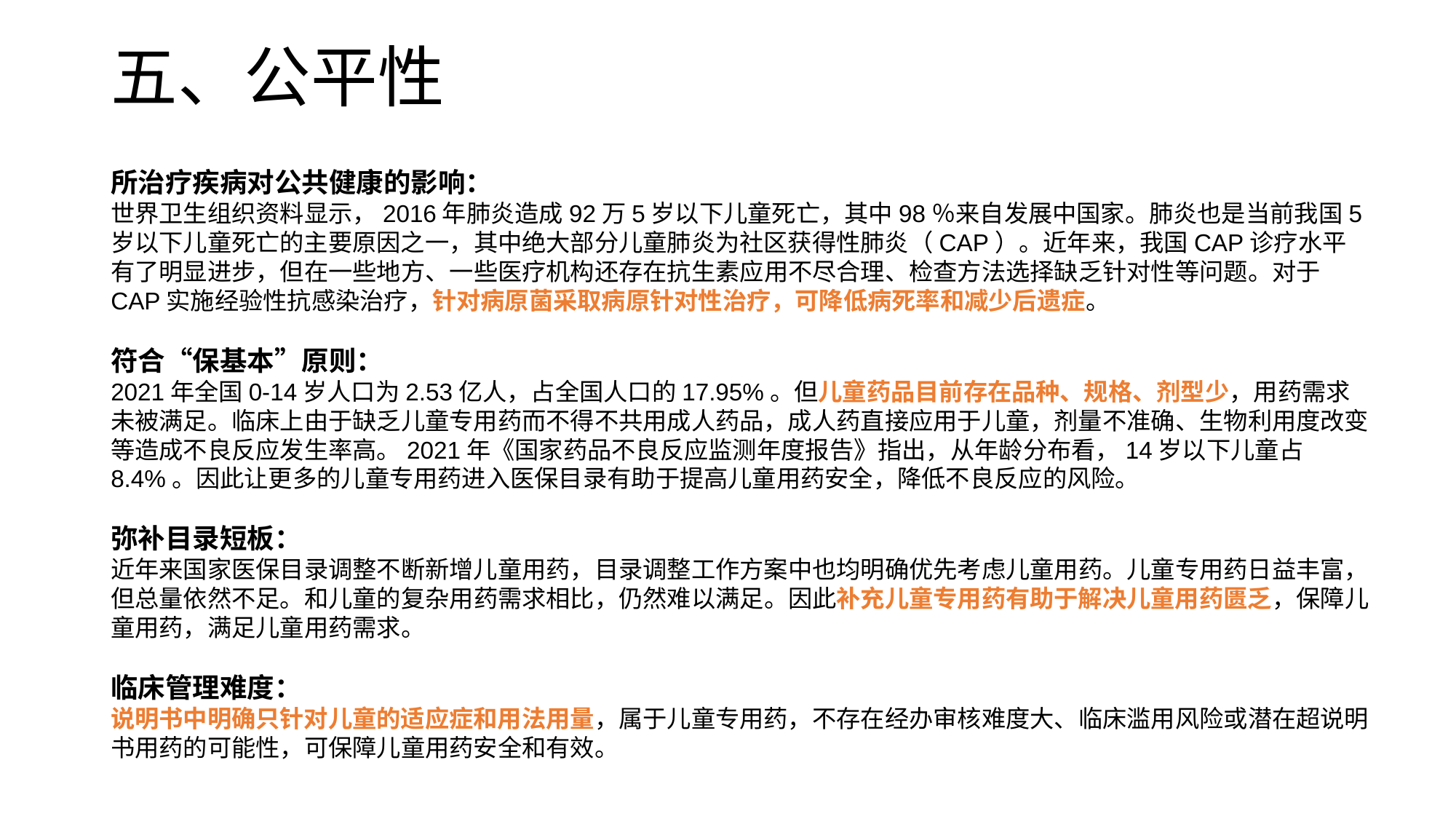

# 五、公平性
所治疗疾病对公共健康的影响：
世界卫生组织资料显示，2016年肺炎造成92万5岁以下儿童死亡，其中98％来自发展中国家。肺炎也是当前我国5岁以下儿童死亡的主要原因之一，其中绝大部分儿童肺炎为社区获得性肺炎（CAP）。近年来，我国CAP诊疗水平有了明显进步，但在一些地方、一些医疗机构还存在抗生素应用不尽合理、检查方法选择缺乏针对性等问题。对于CAP实施经验性抗感染治疗，针对病原菌采取病原针对性治疗，可降低病死率和减少后遗症。

符合“保基本”原则：
2021年全国0-14岁人口为2.53亿人，占全国人口的17.95%。但儿童药品目前存在品种、规格、剂型少，用药需求未被满足。临床上由于缺乏儿童专用药而不得不共用成人药品，成人药直接应用于儿童，剂量不准确、生物利用度改变等造成不良反应发生率高。2021年《国家药品不良反应监测年度报告》指出，从年龄分布看，14岁以下儿童占8.4%。因此让更多的儿童专用药进入医保目录有助于提高儿童用药安全，降低不良反应的风险。

弥补目录短板：
近年来国家医保目录调整不断新增儿童用药，目录调整工作方案中也均明确优先考虑儿童用药。儿童专用药日益丰富，但总量依然不足。和儿童的复杂用药需求相比，仍然难以满足。因此补充儿童专用药有助于解决儿童用药匮乏，保障儿童用药，满足儿童用药需求。

临床管理难度：
说明书中明确只针对儿童的适应症和用法用量，属于儿童专用药，不存在经办审核难度大、临床滥用风险或潜在超说明书用药的可能性，可保障儿童用药安全和有效。